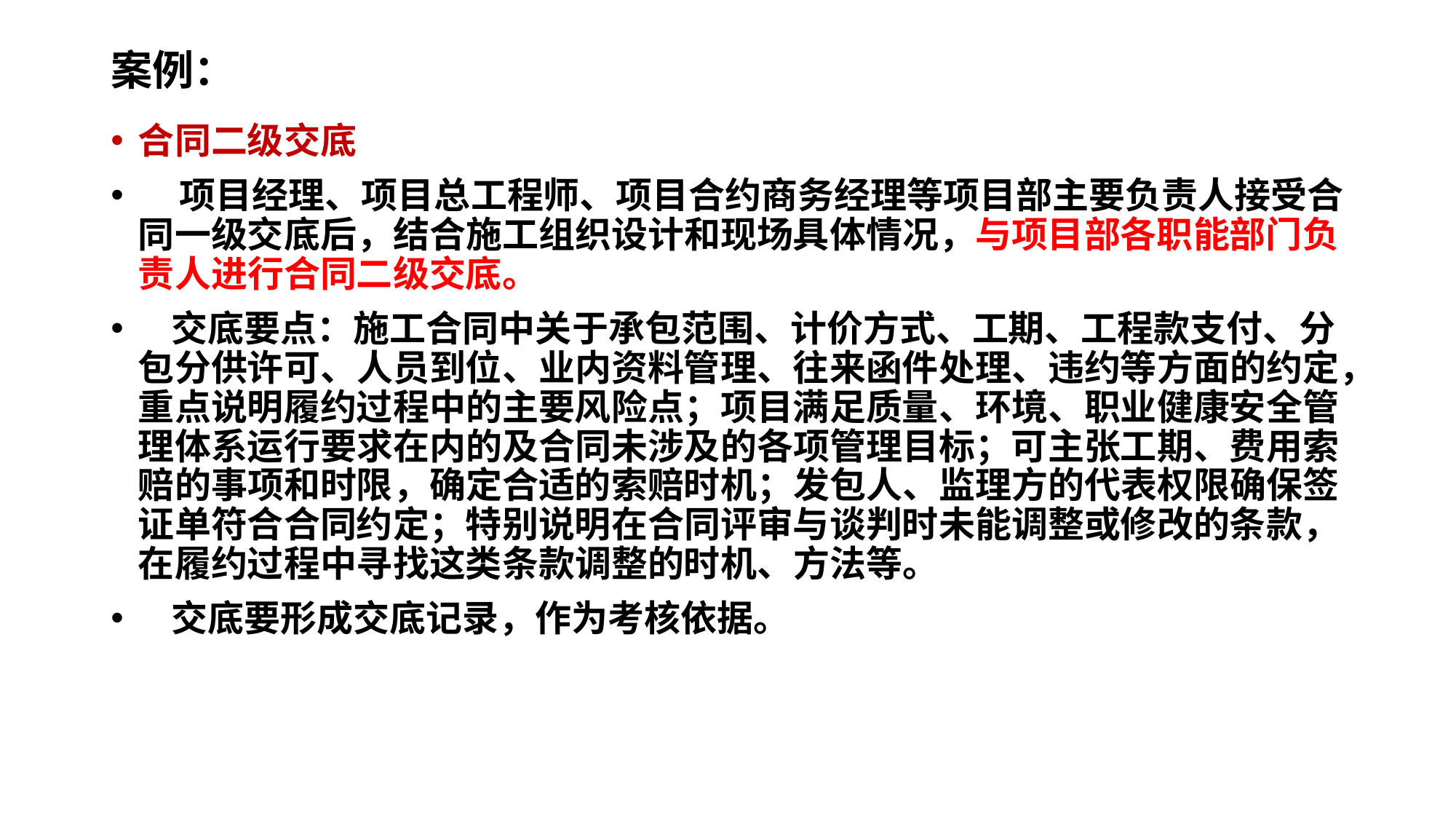

# 案例：
合同二级交底
    项目经理、项目总工程师、项目合约商务经理等项目部主要负责人接受合同一级交底后，结合施工组织设计和现场具体情况，与项目部各职能部门负责人进行合同二级交底。
   交底要点：施工合同中关于承包范围、计价方式、工期、工程款支付、分包分供许可、人员到位、业内资料管理、往来函件处理、违约等方面的约定，重点说明履约过程中的主要风险点；项目满足质量、环境、职业健康安全管理体系运行要求在内的及合同未涉及的各项管理目标；可主张工期、费用索赔的事项和时限，确定合适的索赔时机；发包人、监理方的代表权限确保签证单符合合同约定；特别说明在合同评审与谈判时未能调整或修改的条款，在履约过程中寻找这类条款调整的时机、方法等。
   交底要形成交底记录，作为考核依据。